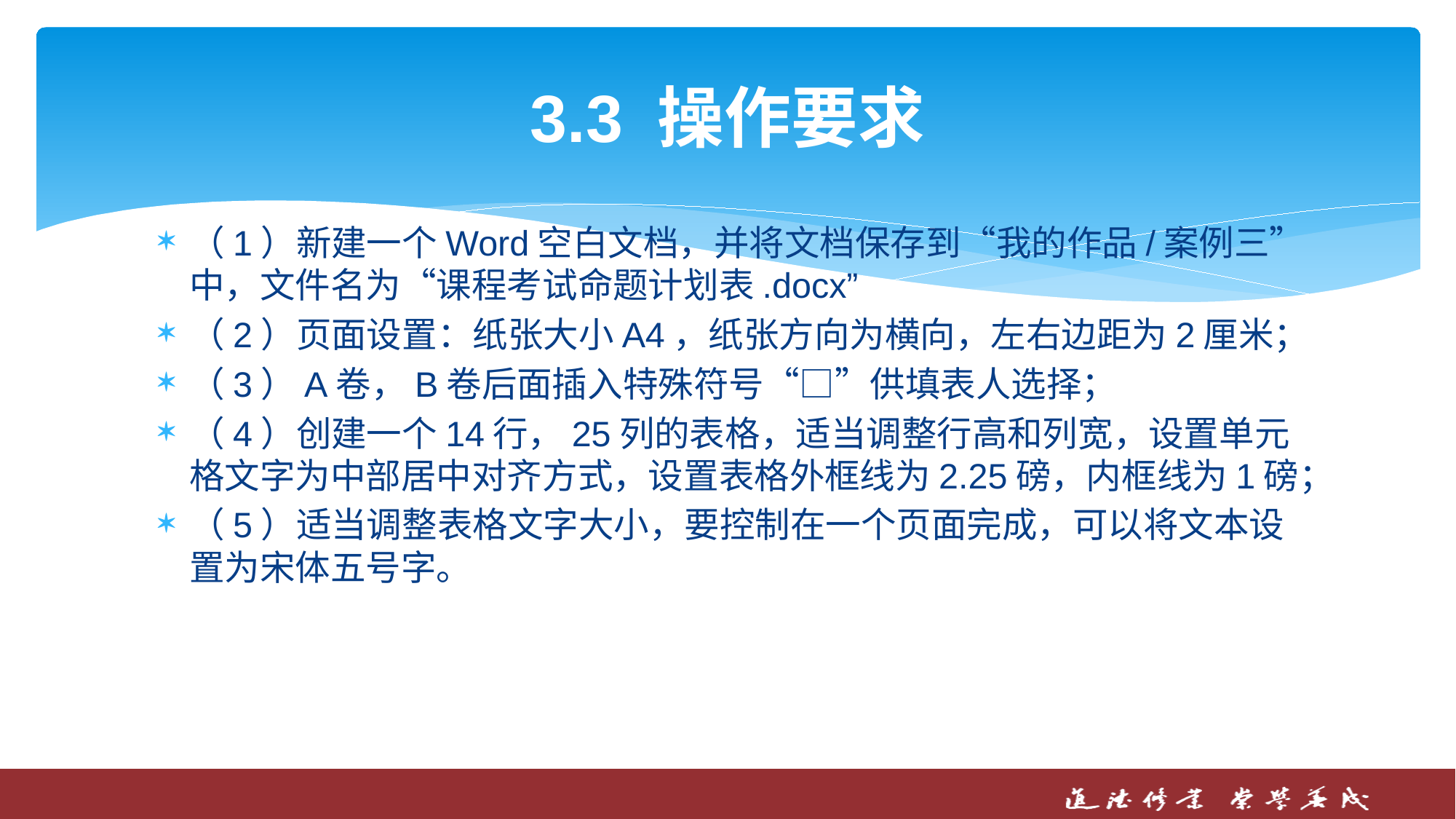

# 3.3 操作要求
（1）新建一个Word空白文档，并将文档保存到“我的作品/案例三”中，文件名为“课程考试命题计划表.docx”
（2）页面设置：纸张大小A4，纸张方向为横向，左右边距为2厘米；
（3）A卷，B卷后面插入特殊符号“□”供填表人选择；
（4）创建一个14行，25列的表格，适当调整行高和列宽，设置单元格文字为中部居中对齐方式，设置表格外框线为2.25磅，内框线为1磅；
（5）适当调整表格文字大小，要控制在一个页面完成，可以将文本设置为宋体五号字。